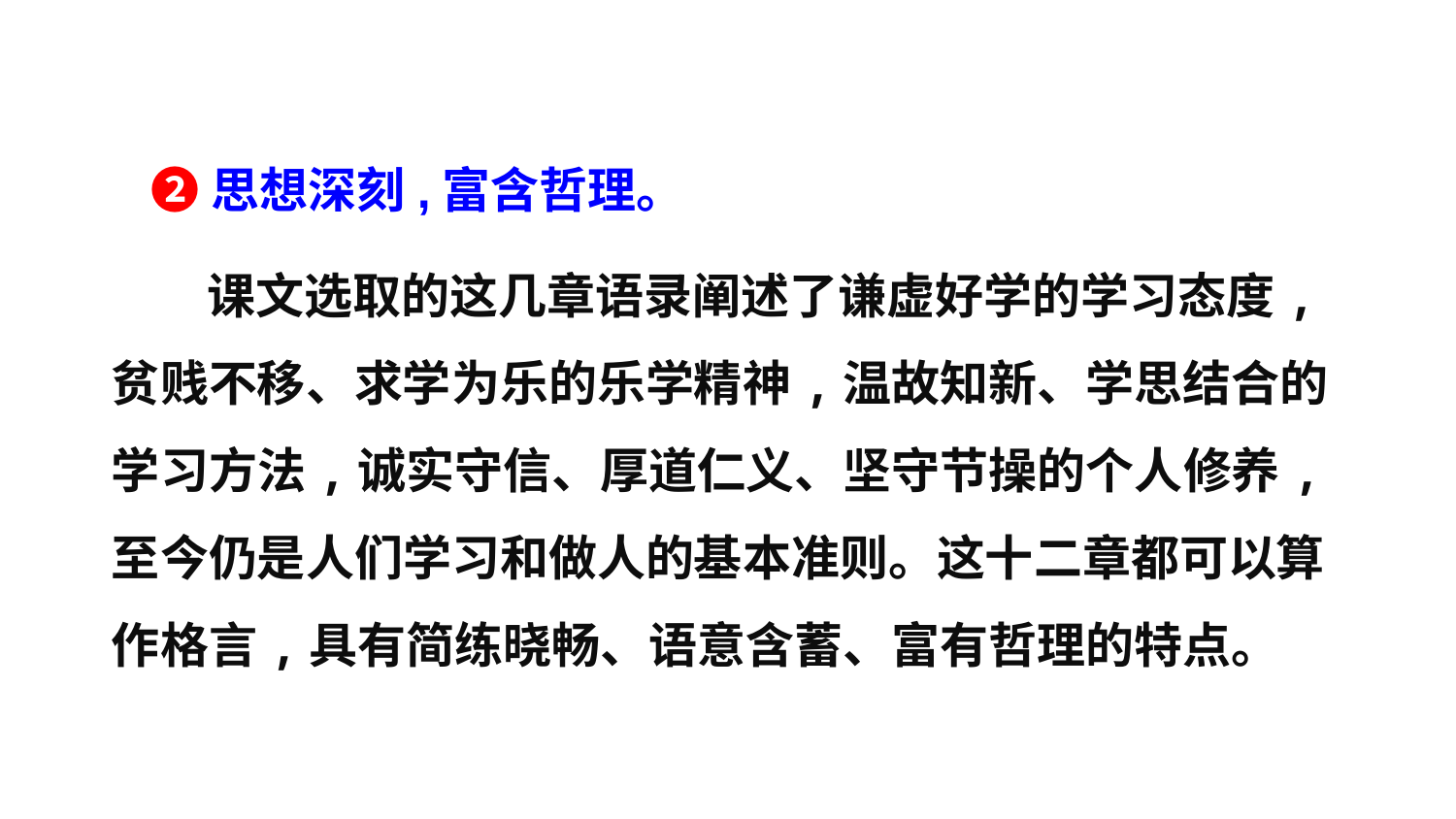

❷思想深刻,富含哲理。
 课文选取的这几章语录阐述了谦虚好学的学习态度,贫贱不移、求学为乐的乐学精神,温故知新、学思结合的学习方法,诚实守信、厚道仁义、坚守节操的个人修养,至今仍是人们学习和做人的基本准则。这十二章都可以算作格言,具有简练晓畅、语意含蓄、富有哲理的特点。